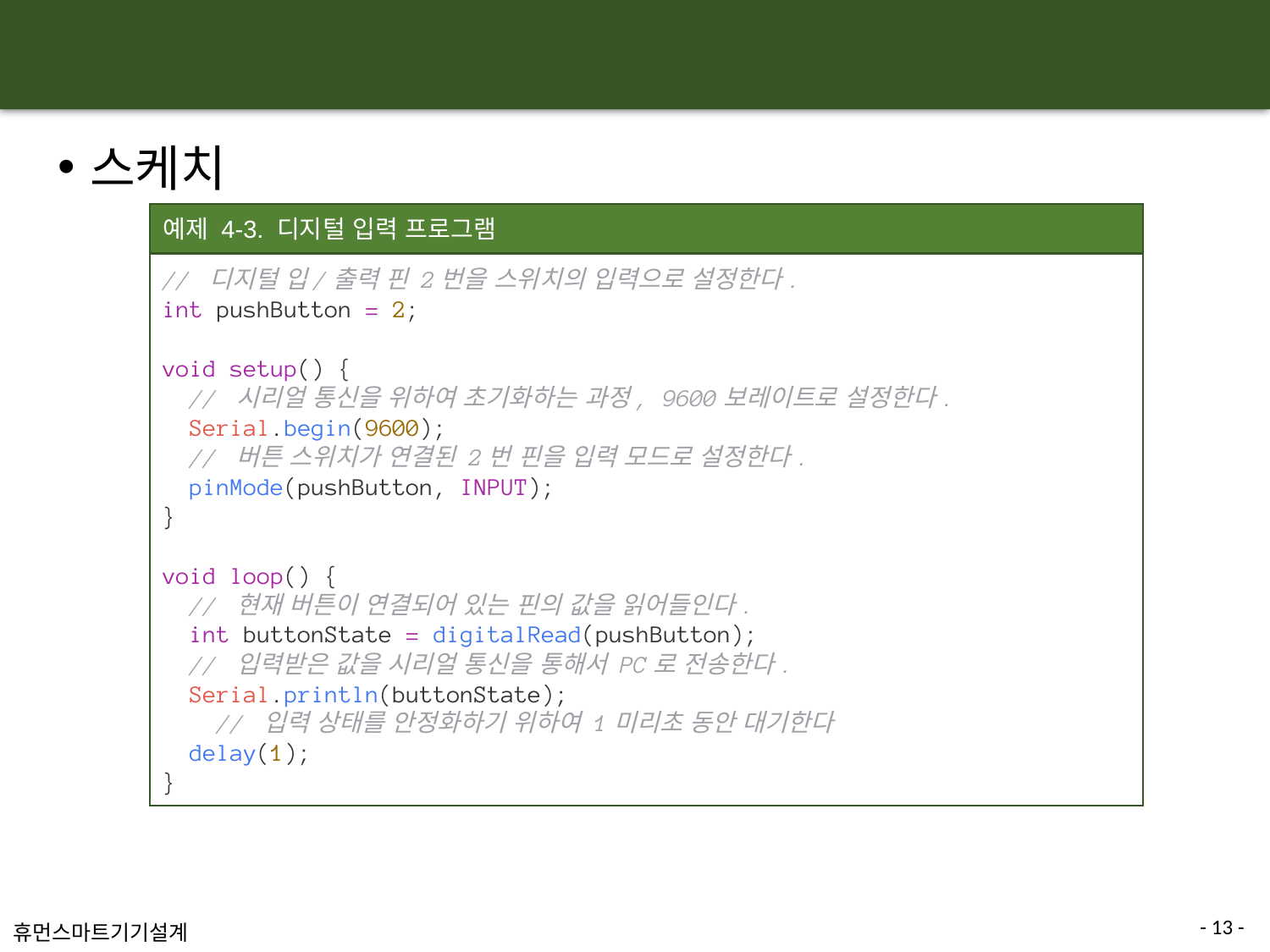

#
스케치
예제 4-3. 디지털 입력 프로그램
// 디지털 입/출력 핀 2번을 스위치의 입력으로 설정한다.
int pushButton = 2;

void setup() {
  // 시리얼 통신을 위하여 초기화하는 과정, 9600보레이트로 설정한다.
  Serial.begin(9600);
  // 버튼 스위치가 연결된 2번 핀을 입력 모드로 설정한다.
  pinMode(pushButton, INPUT);
}

void loop() {
  // 현재 버튼이 연결되어 있는 핀의 값을 읽어들인다.
  int buttonState = digitalRead(pushButton);
  // 입력받은 값을 시리얼 통신을 통해서 PC로 전송한다.
  Serial.println(buttonState);
    // 입력 상태를 안정화하기 위하여 1미리초 동안 대기한다
  delay(1);
}
- 13 -